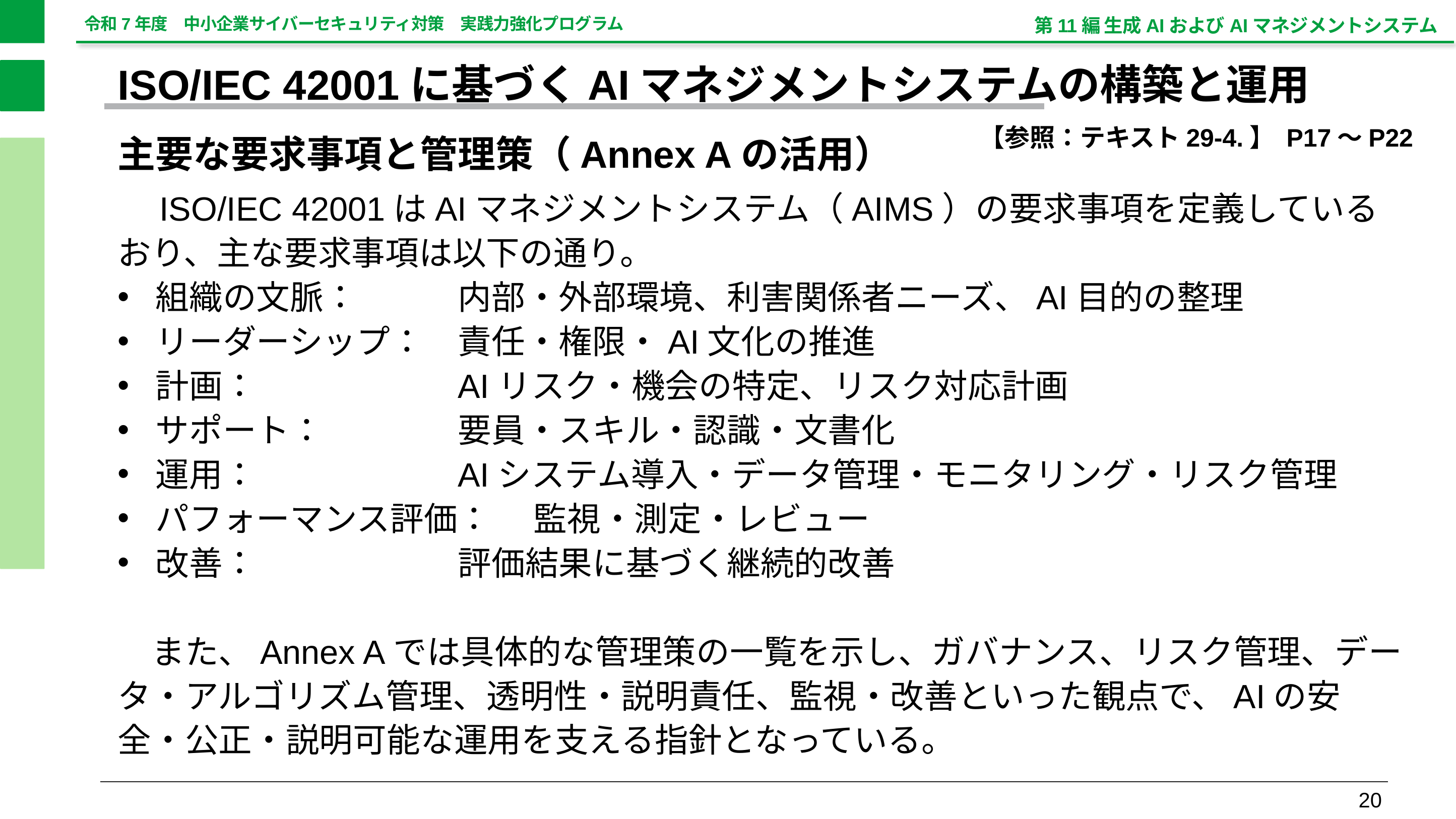

第11編 生成AIおよびAIマネジメントシステム
ISO/IEC 42001に基づくAIマネジメントシステムの構築と運用
【参照：テキスト29-4.】 P17～P22
主要な要求事項と管理策（Annex Aの活用）
　ISO/IEC 42001はAIマネジメントシステム（AIMS）の要求事項を定義しているおり、主な要求事項は以下の通り。
組織の文脈：		内部・外部環境、利害関係者ニーズ、AI目的の整理
リーダーシップ：		責任・権限・AI文化の推進
計画：		AIリスク・機会の特定、リスク対応計画
サポート：		要員・スキル・認識・文書化
運用：		AIシステム導入・データ管理・モニタリング・リスク管理
パフォーマンス評価：	監視・測定・レビュー
改善：		評価結果に基づく継続的改善

　また、Annex Aでは具体的な管理策の一覧を示し、ガバナンス、リスク管理、データ・アルゴリズム管理、透明性・説明責任、監視・改善といった観点で、AIの安全・公正・説明可能な運用を支える指針となっている。